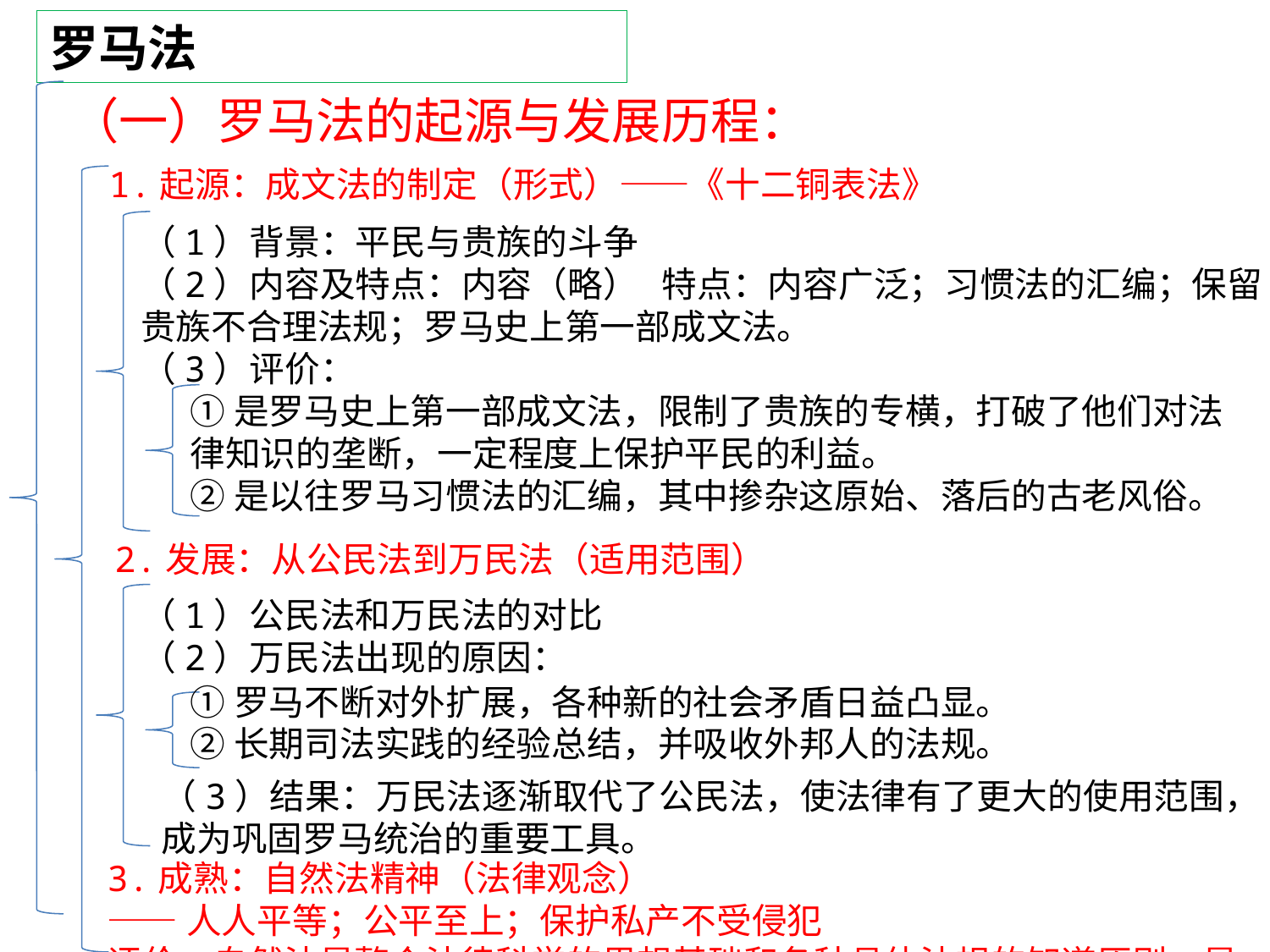

罗马法

（一）罗马法的起源与发展历程：
1.起源：成文法的制定（形式）——《十二铜表法》

（1）背景：平民与贵族的斗争
（2）内容及特点：内容（略）   特点：内容广泛；习惯法的汇编；保留贵族不合理法规；罗马史上第一部成文法。
（3）评价：
①是罗马史上第一部成文法，限制了贵族的专横，打破了他们对法律知识的垄断，一定程度上保护平民的利益。
②是以往罗马习惯法的汇编，其中掺杂这原始、落后的古老风俗。

2.发展：从公民法到万民法（适用范围）

（1）公民法和万民法的对比
（2）万民法出现的原因：
①罗马不断对外扩展，各种新的社会矛盾日益凸显。
②长期司法实践的经验总结，并吸收外邦人的法规。

（3）结果：万民法逐渐取代了公民法，使法律有了更大的使用范围，成为巩固罗马统治的重要工具。
3.成熟：自然法精神（法律观念）
——人人平等；公平至上；保护私产不受侵犯
评价：自然法是整个法律科学的思想基础和各种具体法规的知道原则；是对罗马法律实践的理论概括和升华，标志罗马法学高度成熟。